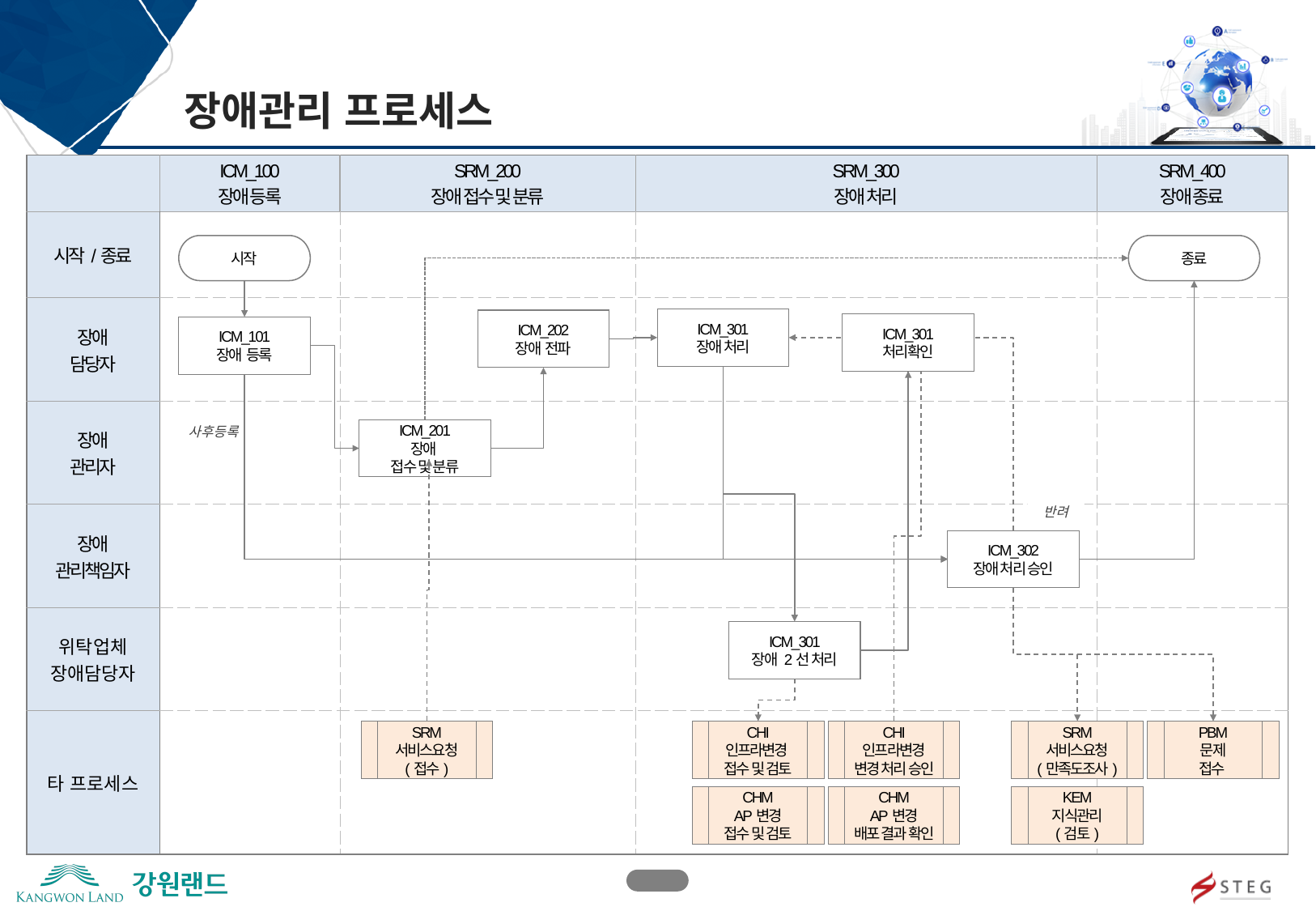

장애관리 프로세스
|  | ICM\_100 장애 등록 | SRM\_200 장애 접수 및 분류 | SRM\_300 장애 처리 | SRM\_400 장애 종료 |
| --- | --- | --- | --- | --- |
| 시작/종료 |  |  |  |  |
| 장애 담당자 |  |  |  |  |
| 장애 관리자 |  |  |  |  |
| 장애 관리책임자 |  |  |  |  |
| 위탁업체 장애담당자 |  |  |  |  |
| 타 프로세스 |  |  |  |  |
시작
종료
ICM_301
장애 처리
ICM_202
장애  전파
ICM_301
처리확인
ICM_101
장애  등록

ICM_201
장애
접수 및 분류
사후등록
반려
ICM_302
장애 처리 승인
ICM_301
장애 2선 처리
CHI
인프라변경
접수 및 검토
CHI
인프라변경
변경 처리 승인
SRM
서비스요청
(접수)
SRM
서비스요청
(만족도조사)
PBM
문제
접수
CHM
AP변경
접수 및 검토
CHM
AP변경
배포 결과 확인
KEM
지식관리
(검토)